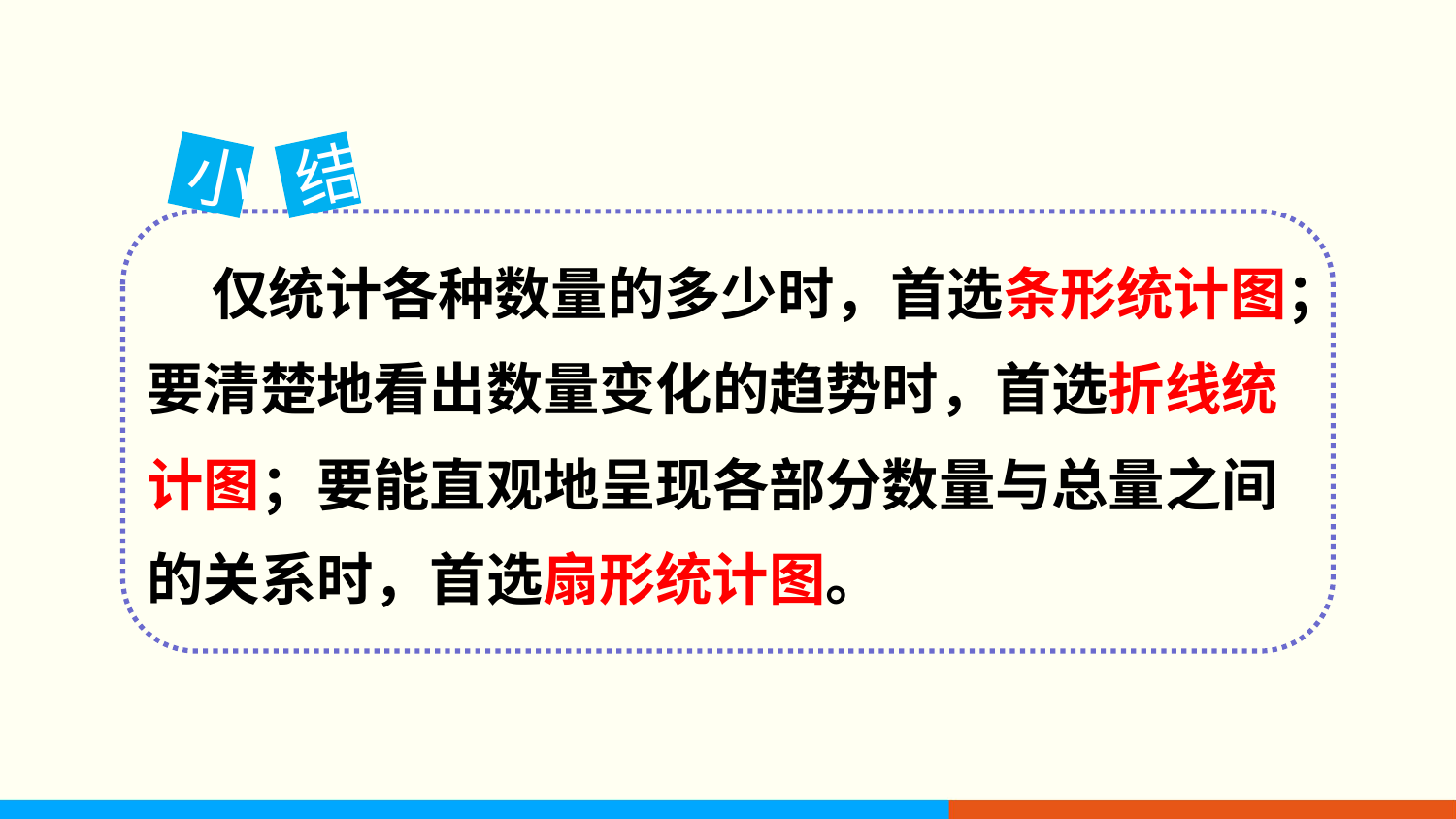

小
结

    仅统计各种数量的多少时，首选条形统计图；要清楚地看出数量变化的趋势时，首选折线统计图；要能直观地呈现各部分数量与总量之间的关系时，首选扇形统计图。